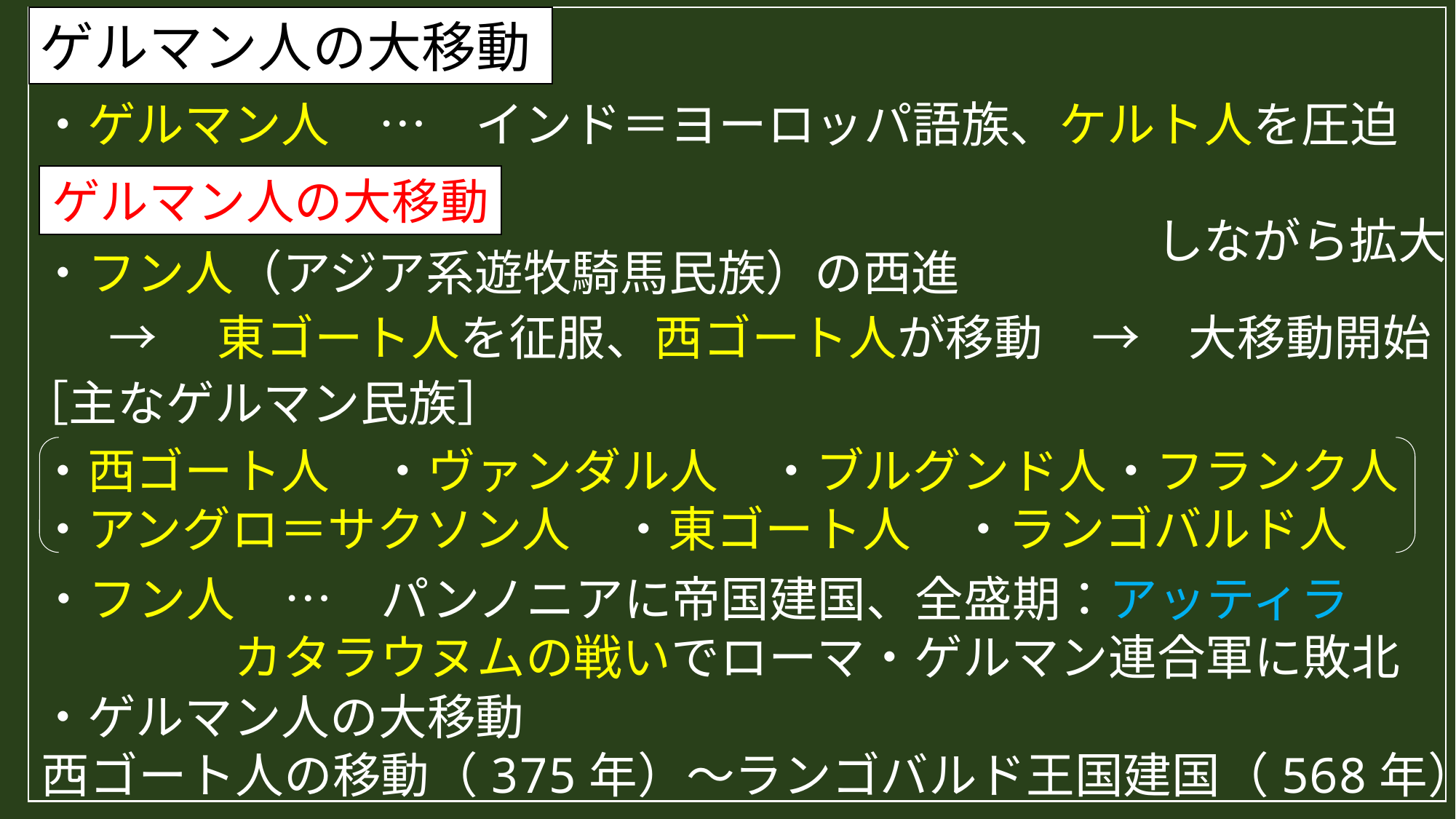

ゲルマン人の大移動
・ゲルマン人　…　インド＝ヨーロッパ語族、ケルト人を圧迫
　　　　　　　　　　　　　　　　　　　　　　　しながら拡大
ゲルマン人の大移動
・フン人（アジア系遊牧騎馬民族）の西進
→　東ゴート人を征服、西ゴート人が移動　→　大移動開始
［主なゲルマン民族］
・西ゴート人　・ヴァンダル人　・ブルグンド人・フランク人
・アングロ＝サクソン人　・東ゴート人　・ランゴバルド人

・フン人　…　パンノニアに帝国建国、全盛期：アッティラ
　　　　カタラウヌムの戦いでローマ・ゲルマン連合軍に敗北
・ゲルマン人の大移動
西ゴート人の移動（375年）～ランゴバルド王国建国（568年）